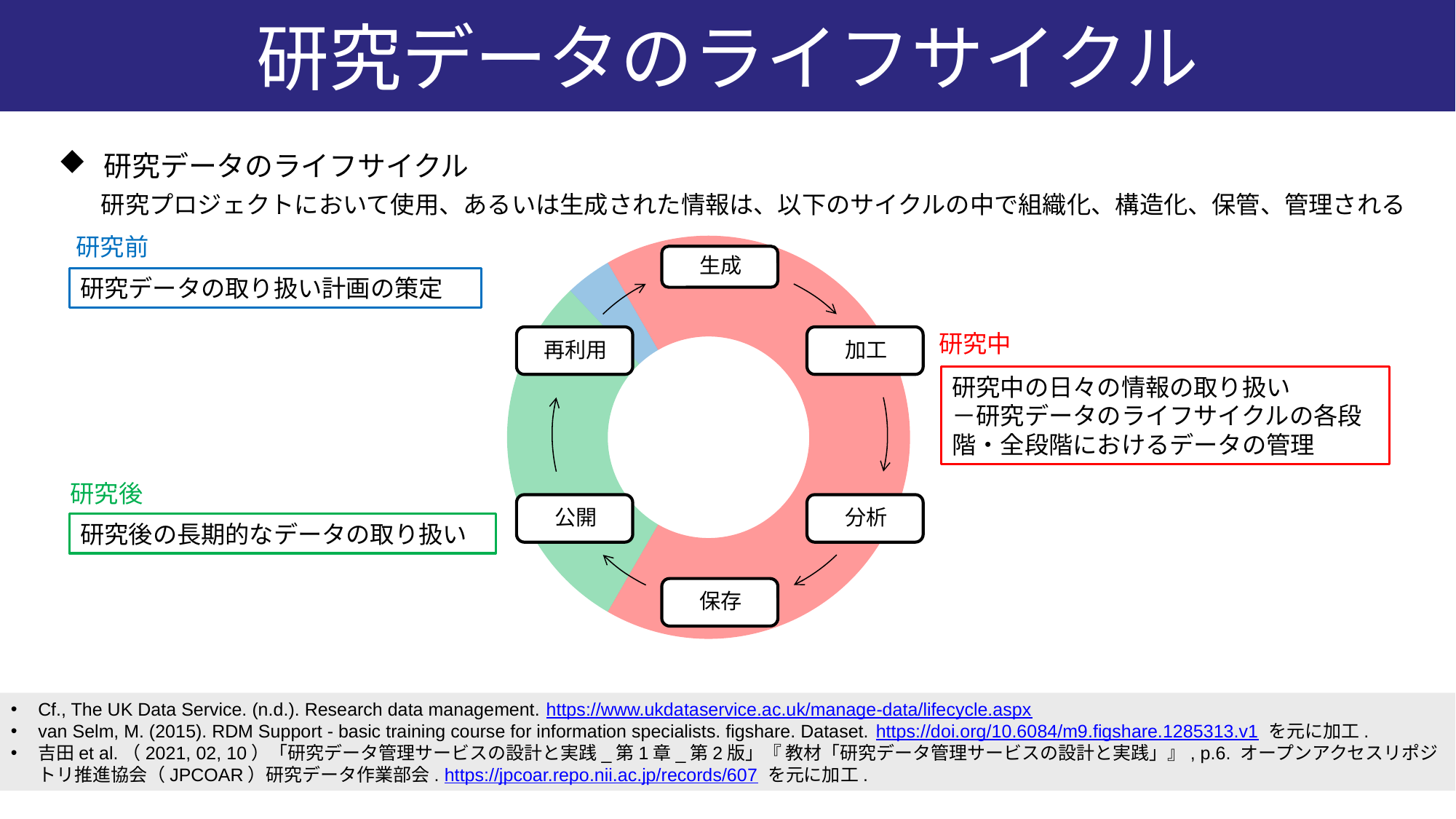

# 研究データのライフサイクル
研究データのライフサイクル
研究プロジェクトにおいて使用、あるいは生成された情報は、以下のサイクルの中で組織化、構造化、保管、管理される

### Chart

| Category |  |
|---|---|
研究前
生成
加工
分析
保存
公開
再利用
研究データの取り扱い計画の策定
研究中
研究中の日々の情報の取り扱い
－研究データのライフサイクルの各段階・全段階におけるデータの管理
研究後
研究後の長期的なデータの取り扱い
Cf., The UK Data Service. (n.d.). Research data management. https://www.ukdataservice.ac.uk/manage-data/lifecycle.aspx
van Selm, M. (2015). RDM Support - basic training course for information specialists. figshare. Dataset. https://doi.org/10.6084/m9.figshare.1285313.v1 を元に加工.
吉田et al.（2021, 02, 10）「研究データ管理サービスの設計と実践_第1章_第2版」『 教材「研究データ管理サービスの設計と実践」』, p.6. オープンアクセスリポジトリ推進協会（JPCOAR）研究データ作業部会. https://jpcoar.repo.nii.ac.jp/records/607 を元に加工.